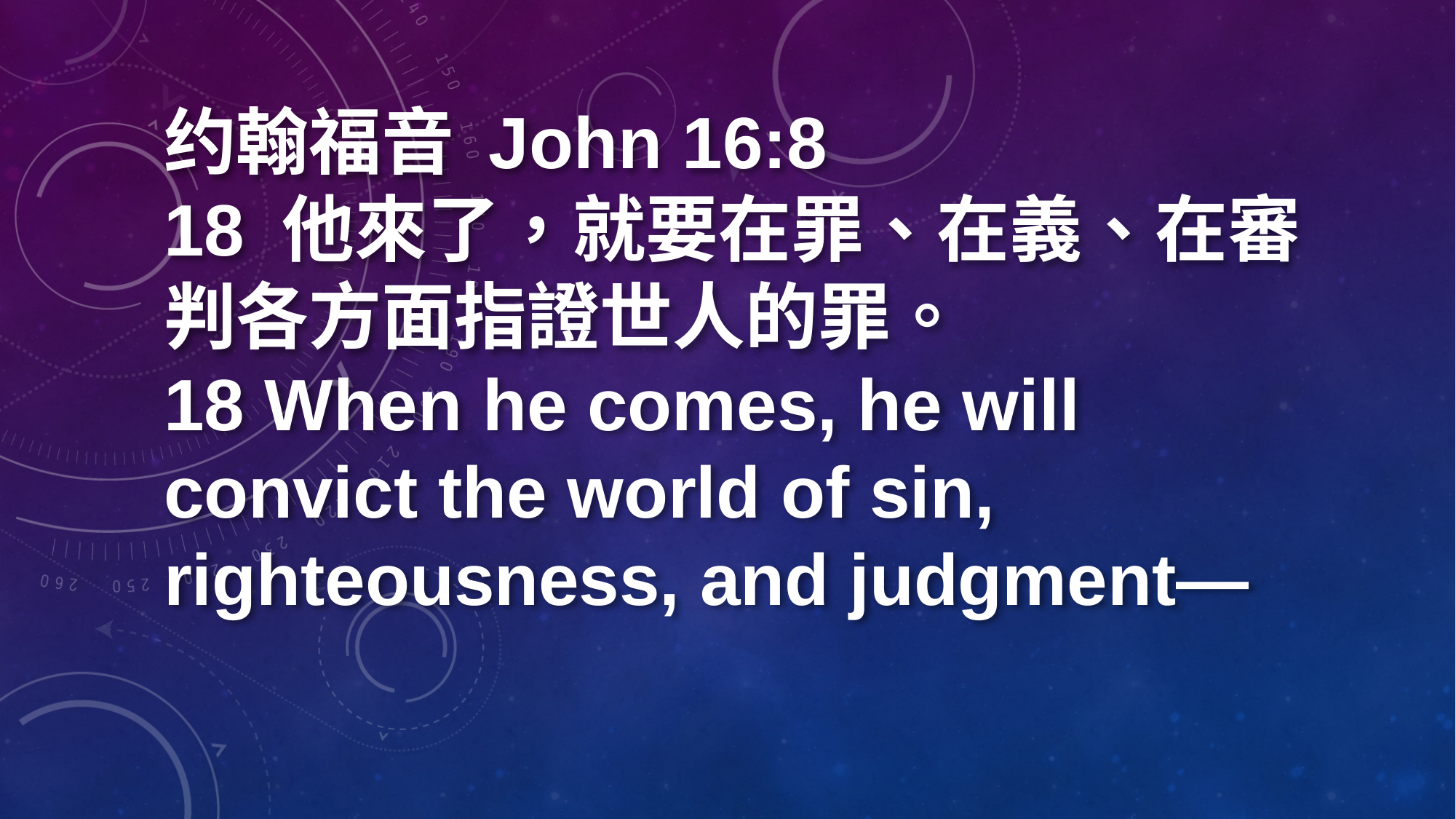

约翰福音 John 16:8
18 他來了，就要在罪、在義、在審判各方面指證世人的罪。
18 When he comes, he will convict the world of sin, righteousness, and judgment—